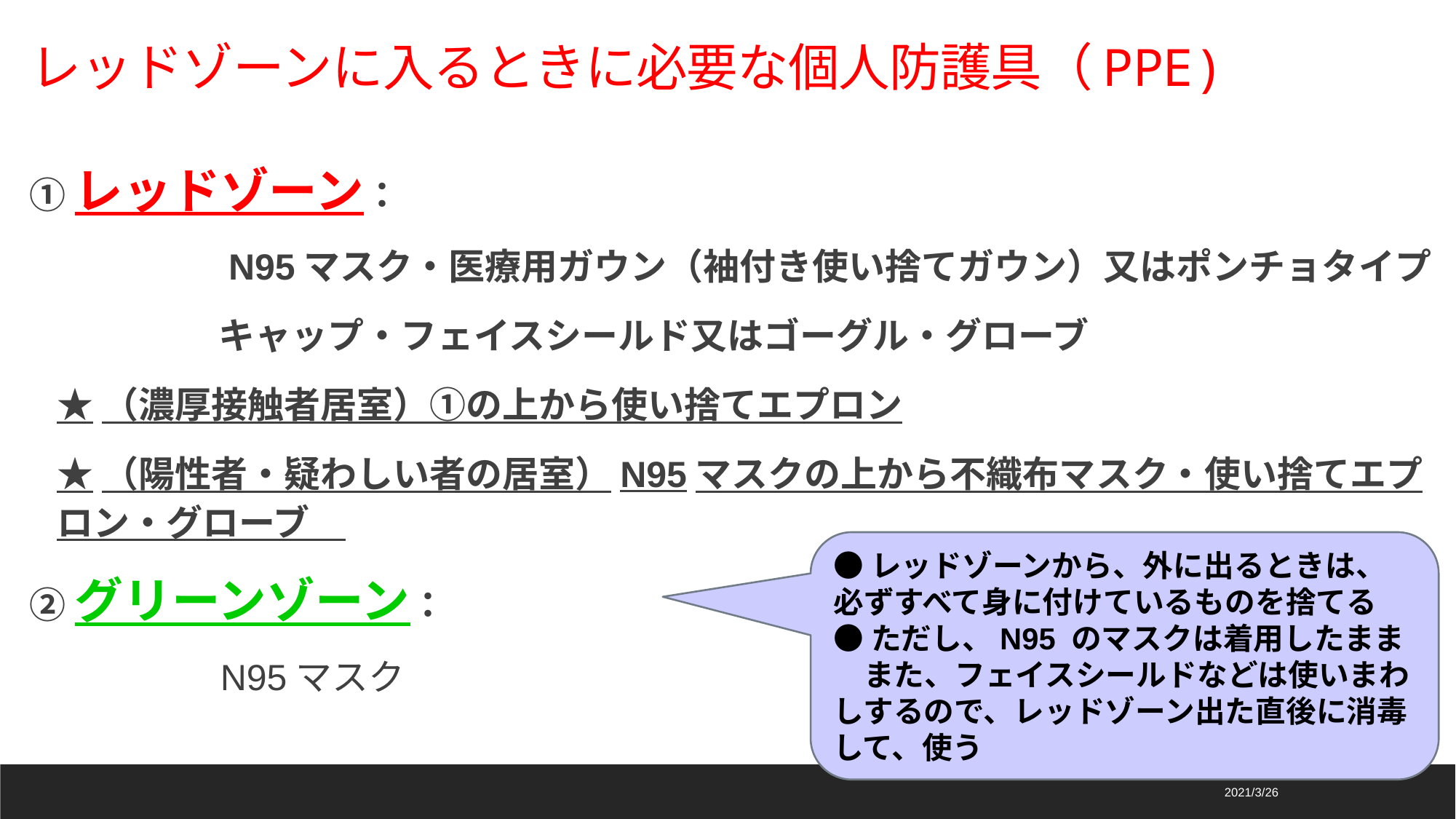

# レッドゾーンに入るときに必要な個人防護具（PPE)
①レッドゾーン：
　　　　　 N95マスク・医療用ガウン（袖付き使い捨てガウン）又はポンチョタイプ
　　　　  キャップ・フェイスシールド又はゴーグル・グローブ
★（濃厚接触者居室）①の上から使い捨てエプロン
★（陽性者・疑わしい者の居室）N95マスクの上から不織布マスク・使い捨てエプロン・グローブ
②グリーンゾーン：
　　　　　N95マスク
●レッドゾーンから、外に出るときは、必ずすべて身に付けているものを捨てる
●ただし、N95 のマスクは着用したまま　また、フェイスシールドなどは使いまわしするので、レッドゾーン出た直後に消毒して、使う
2021/3/26